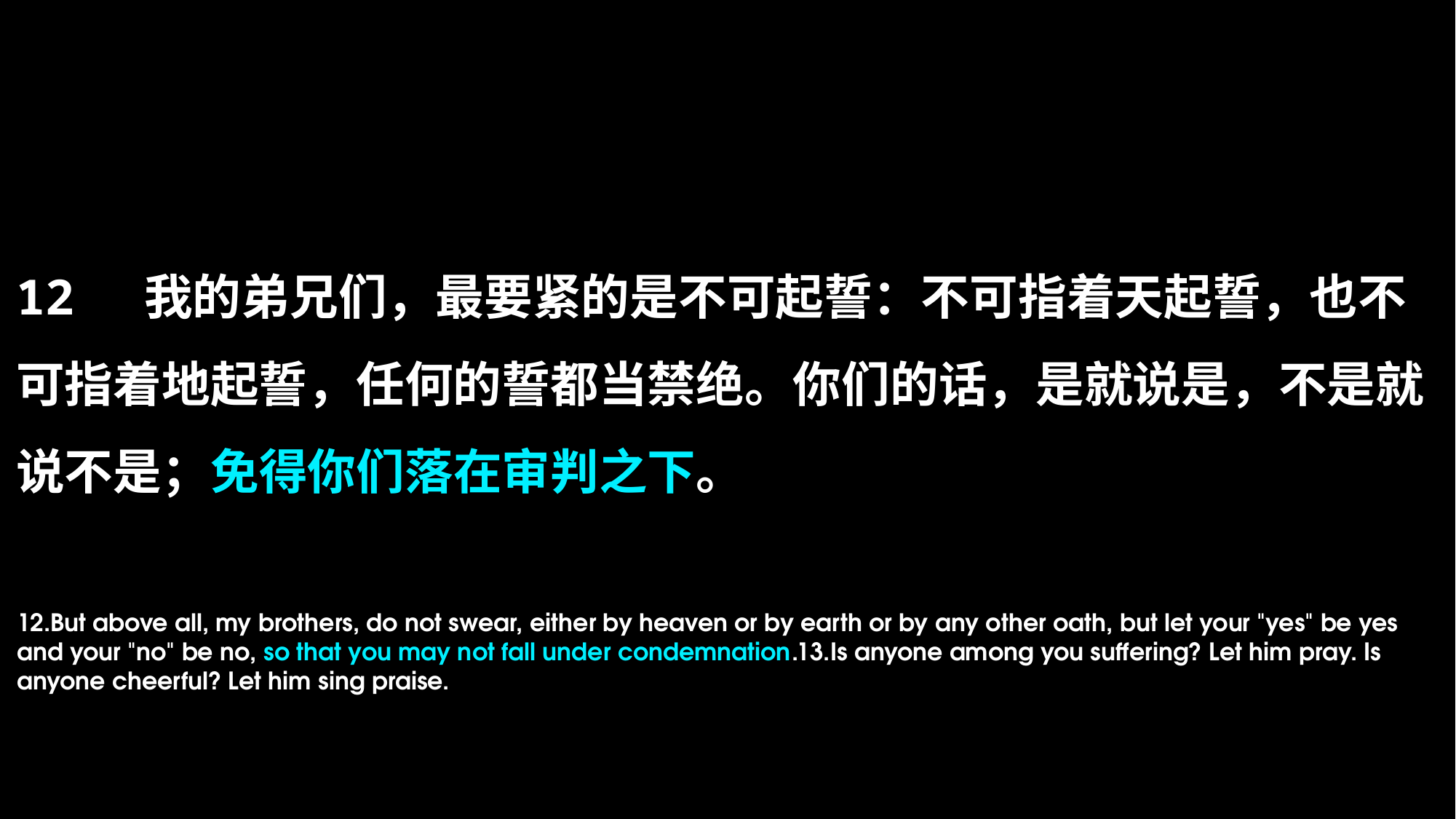

12  我的弟兄们，最要紧的是不可起誓：不可指着天起誓，也不可指着地起誓，任何的誓都当禁绝。你们的话，是就说是，不是就说不是；免得你们落在审判之下。
12.But above all, my brothers, do not swear, either by heaven or by earth or by any other oath, but let your "yes" be yes and your "no" be no, so that you may not fall under condemnation.13.Is anyone among you suffering? Let him pray. Is anyone cheerful? Let him sing praise.